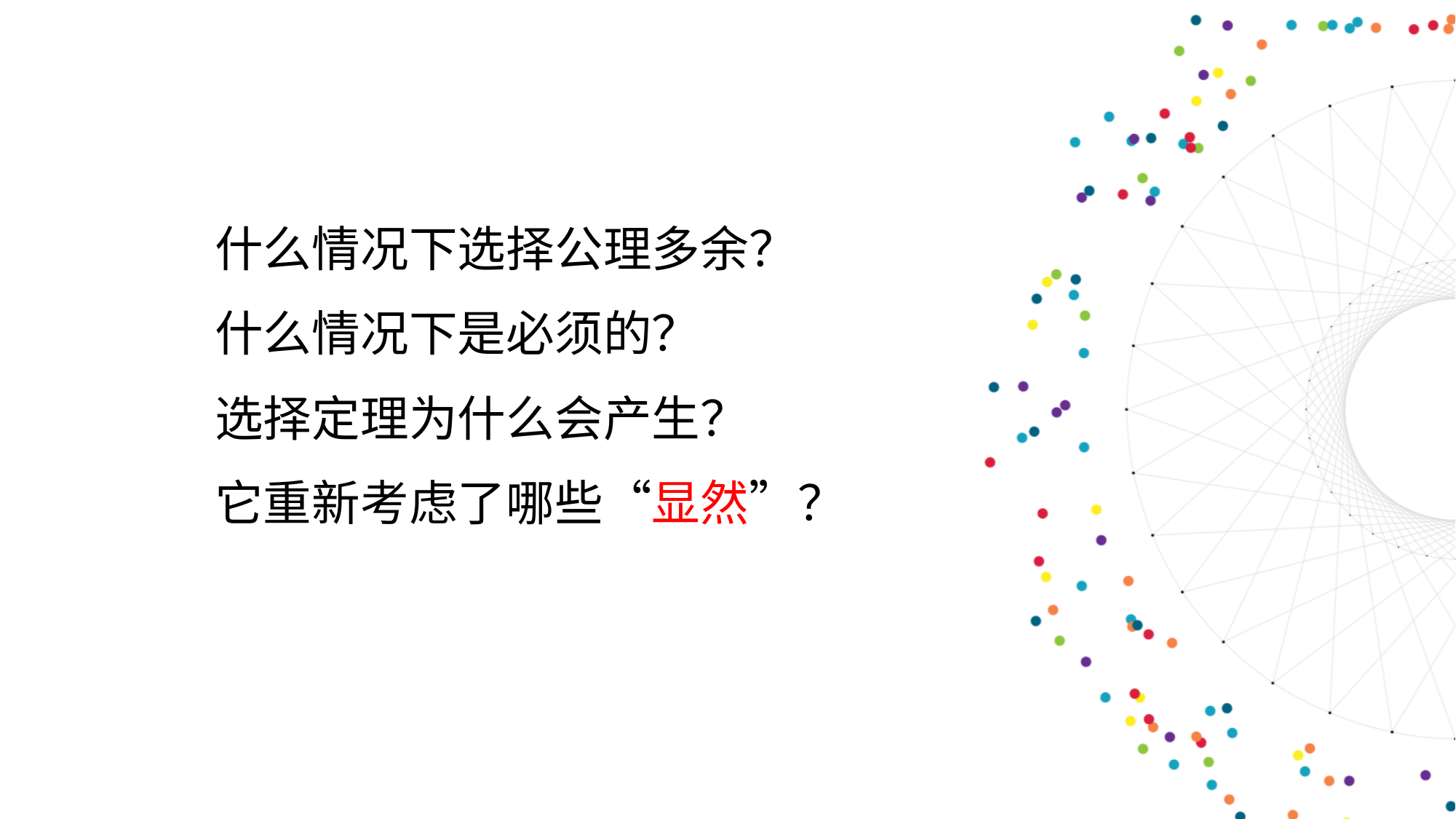

什么情况下选择公理多余？
什么情况下是必须的？
选择定理为什么会产生？
它重新考虑了哪些“显然”？